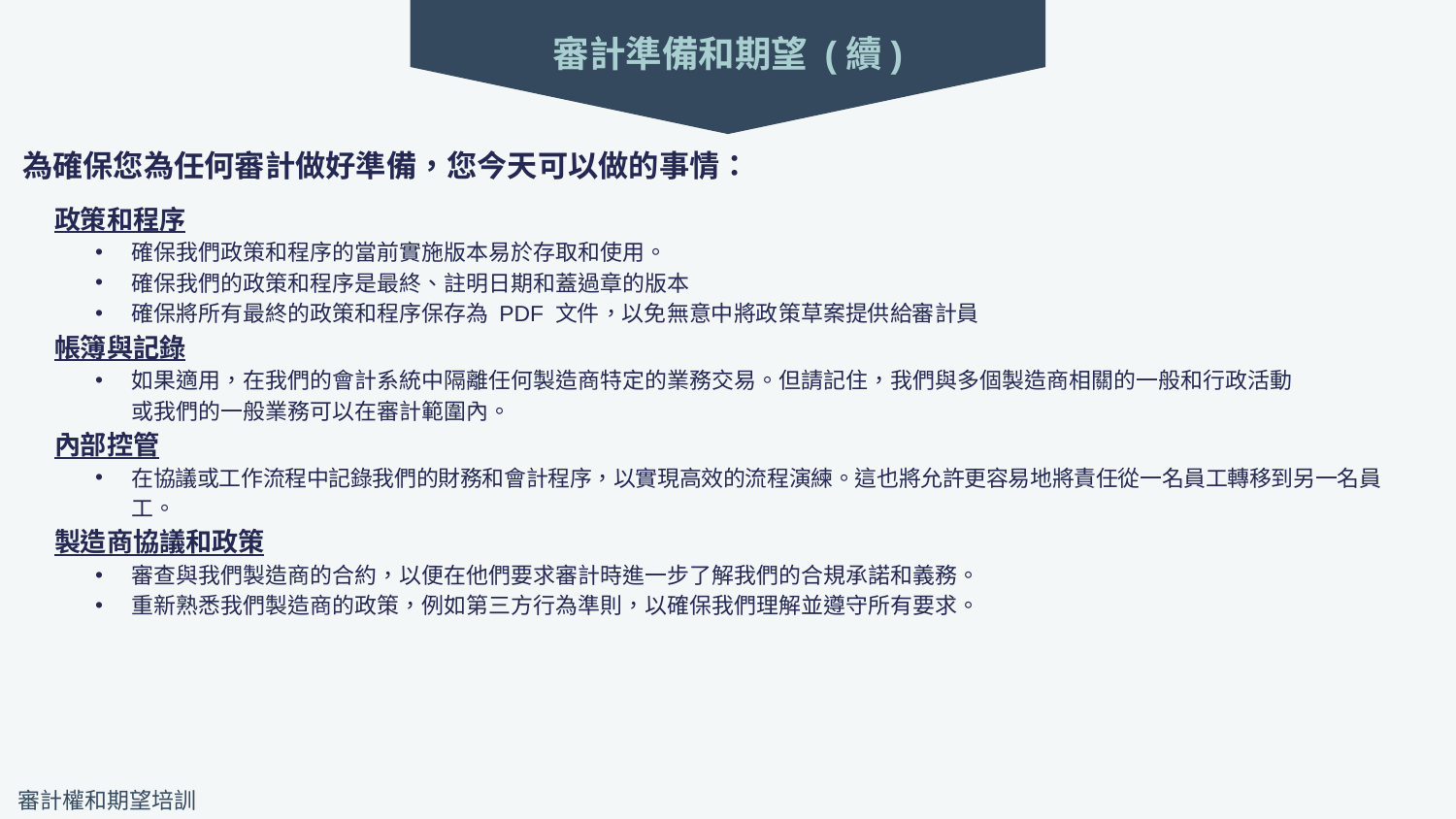

審計準備和期望 (續)
為確保您為任何審計做好準備，您今天可以做的事情：
政策和程序
確保我們政策和程序的當前實施版本易於存取和使用。
確保我們的政策和程序是最終、註明日期和蓋過章的版本
確保將所有最終的政策和程序保存為 PDF 文件，以免無意中將政策草案提供給審計員
帳簿與記錄
如果適用，在我們的會計系統中隔離任何製造商特定的業務交易。但請記住，我們與多個製造商相關的一般和行政活動
或我們的一般業務可以在審計範圍內。
內部控管
在協議或工作流程中記錄我們的財務和會計程序，以實現高效的流程演練。這也將允許更容易地將責任從一名員工轉移到另一名員工。
製造商協議和政策
審查與我們製造商的合約，以便在他們要求審計時進一步了解我們的合規承諾和義務。
重新熟悉我們製造商的政策，例如第三方行為準則，以確保我們理解並遵守所有要求。